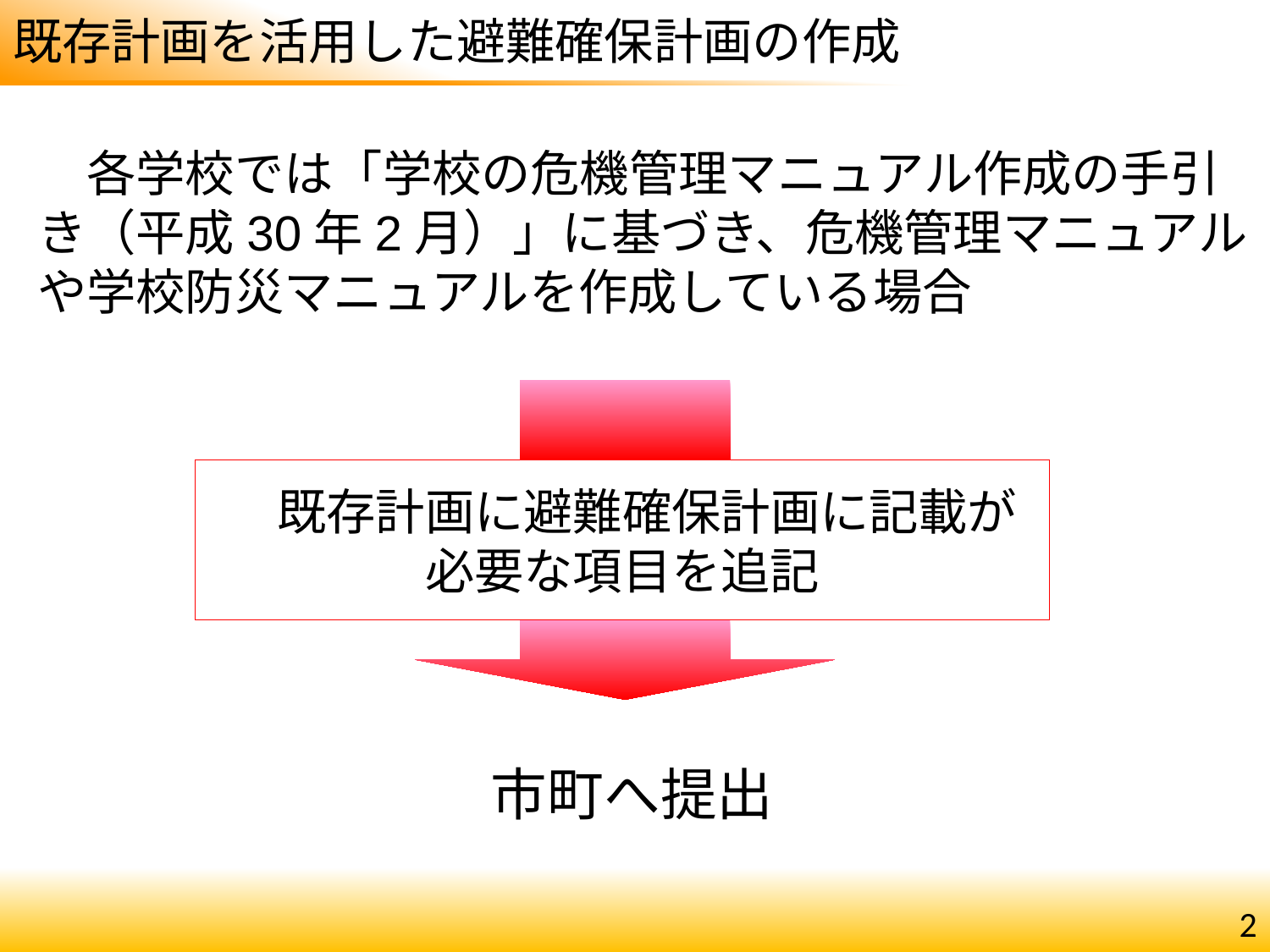

既存計画を活用した避難確保計画の作成
# 各学校では「学校の危機管理マニュアル作成の手引き（平成30年2月）」に基づき、危機管理マニュアルや学校防災マニュアルを作成している場合

　既存計画に避難確保計画に記載が
必要な項目を追記

市町へ提出

2